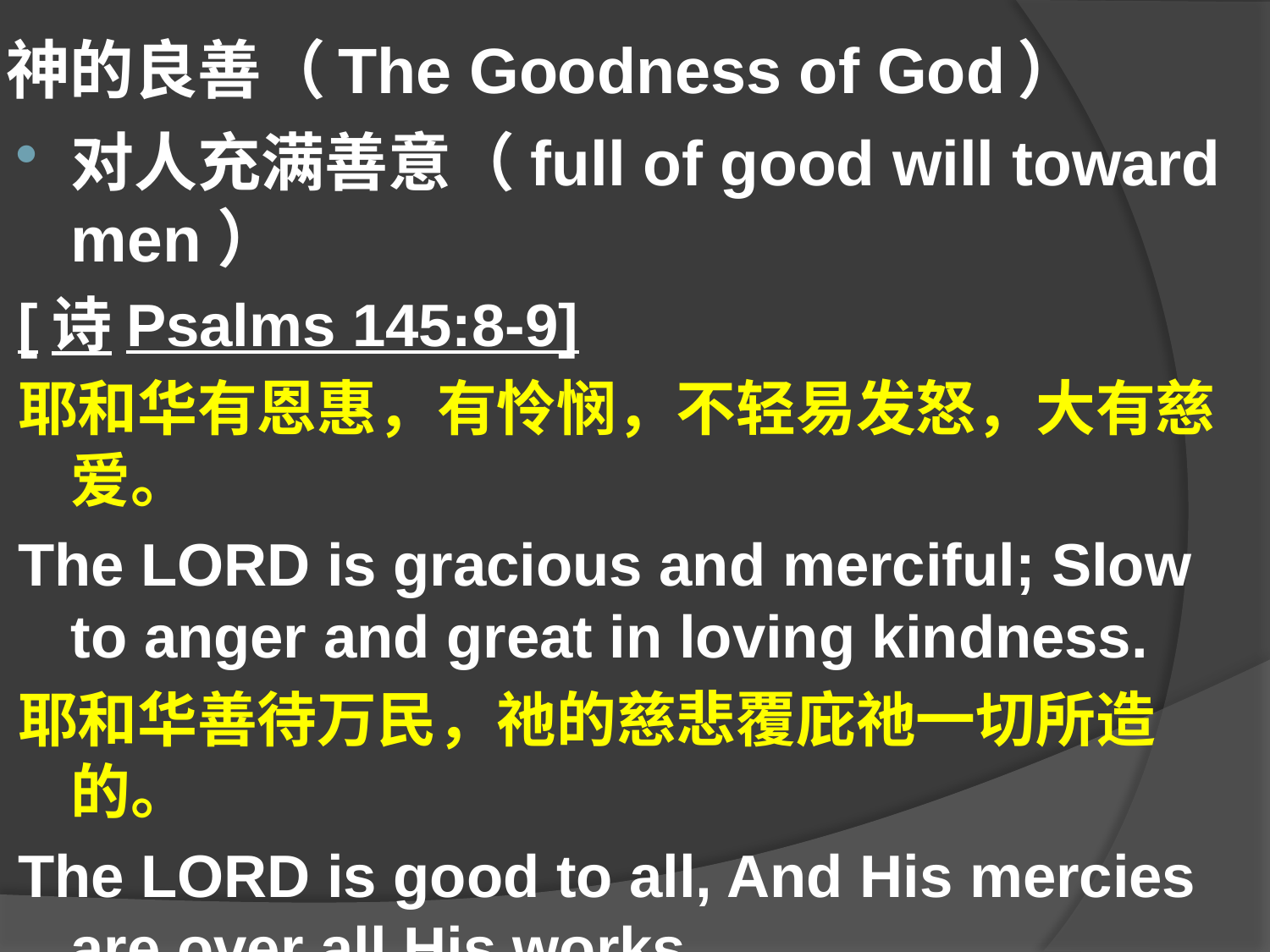

# 神的良善（The Goodness of God）
对人充满善意（full of good will toward men）
[诗Psalms 145:8-9]
耶和华有恩惠，有怜悯，不轻易发怒，大有慈爱。
The LORD is gracious and merciful; Slow to anger and great in loving kindness.
耶和华善待万民，祂的慈悲覆庇祂一切所造的。
The LORD is good to all, And His mercies are over all His works.